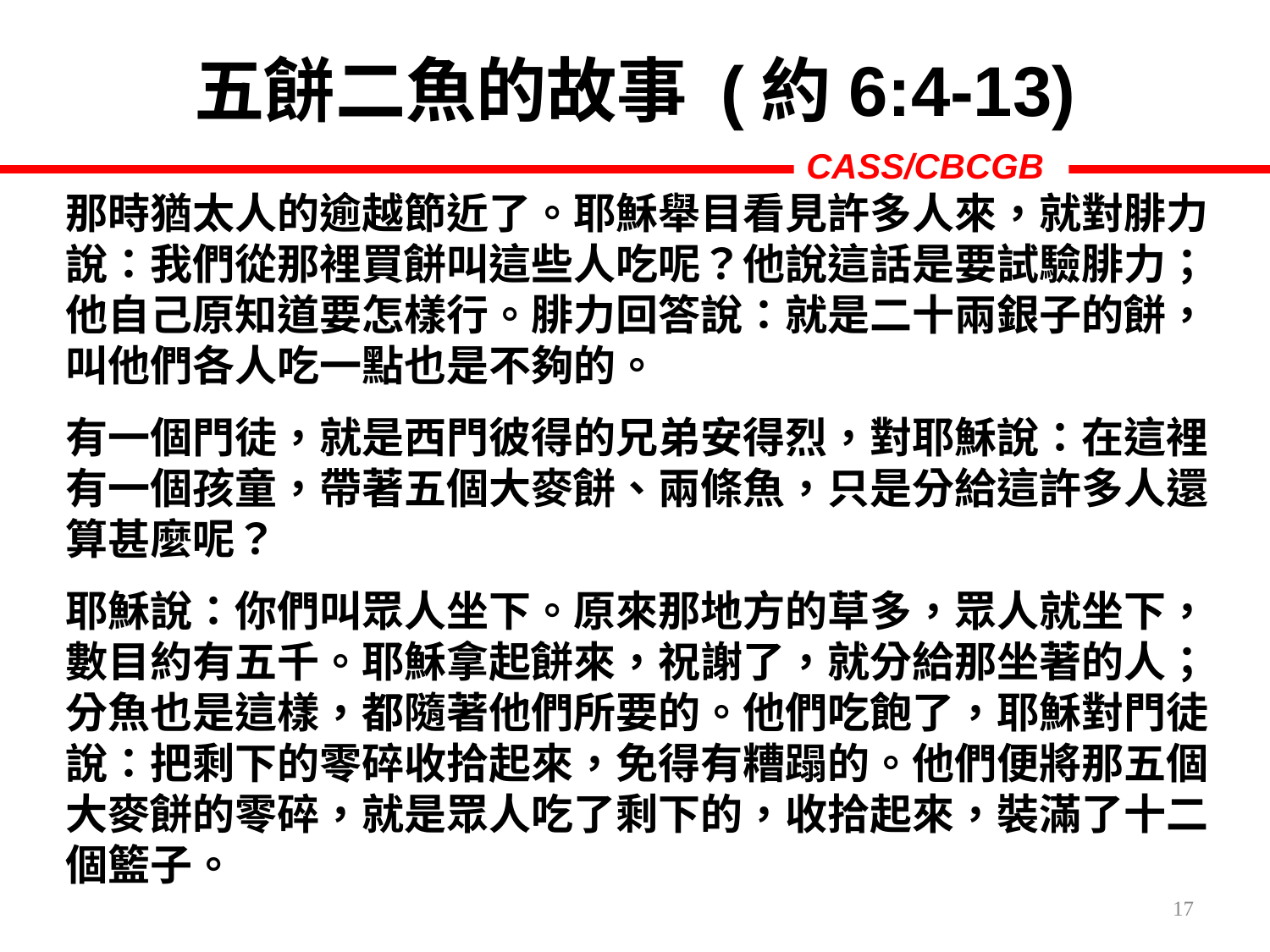

五餅二魚的故事 (約6:4-13)
那時猶太人的逾越節近了。耶穌舉目看見許多人來，就對腓力說：我們從那裡買餅叫這些人吃呢？他說這話是要試驗腓力；他自己原知道要怎樣行。腓力回答說：就是二十兩銀子的餅，叫他們各人吃一點也是不夠的。
有一個門徒，就是西門彼得的兄弟安得烈，對耶穌說：在這裡有一個孩童，帶著五個大麥餅、兩條魚，只是分給這許多人還算甚麼呢？
耶穌說：你們叫眾人坐下。原來那地方的草多，眾人就坐下，數目約有五千。耶穌拿起餅來，祝謝了，就分給那坐著的人；分魚也是這樣，都隨著他們所要的。他們吃飽了，耶穌對門徒說：把剩下的零碎收拾起來，免得有糟蹋的。他們便將那五個大麥餅的零碎，就是眾人吃了剩下的，收拾起來，裝滿了十二個籃子。
17